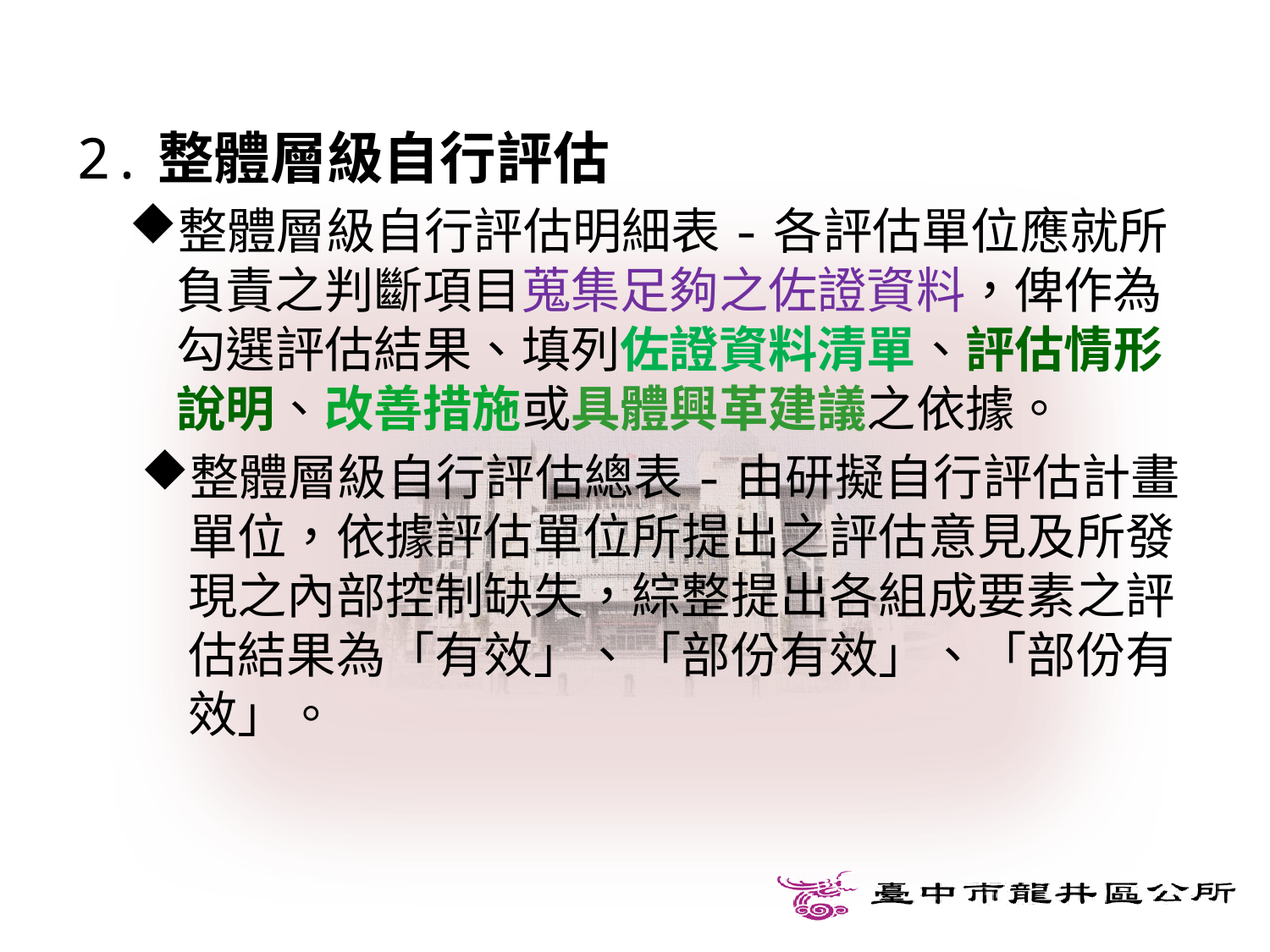

2.整體層級自行評估
整體層級自行評估明細表-各評估單位應就所負責之判斷項目蒐集足夠之佐證資料，俾作為勾選評估結果、填列佐證資料清單、評估情形說明、改善措施或具體興革建議之依據。
整體層級自行評估總表-由研擬自行評估計畫單位，依據評估單位所提出之評估意見及所發現之內部控制缺失，綜整提出各組成要素之評估結果為「有效」、「部份有效」、「部份有效」。